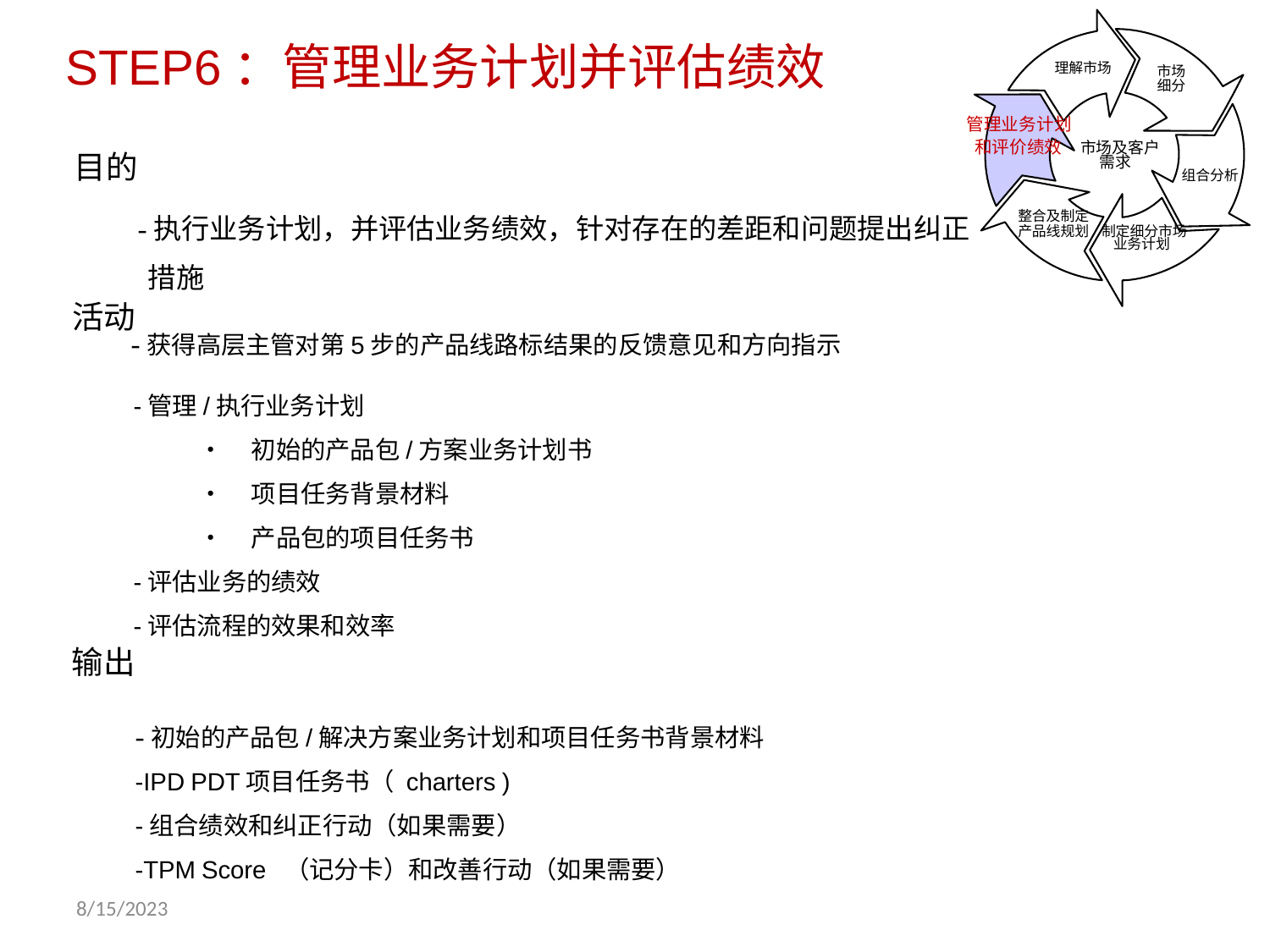

STEP6：管理业务计划并评估绩效
	理解市场

管理业务计划
市场
细分

和评价绩效     市场及客户
	需求
目的
组合分析

-执行业务计划，并评估业务绩效，针对存在的差距和问题提出纠正
	措施
整合及制定
产品线规划    制定细分市场
	业务计划
活动
-获得高层主管对第5步的产品线路标结果的反馈意见和方向指示
	-管理/执行业务计划
			•    初始的产品包/方案业务计划书
			•    项目任务背景材料
			•    产品包的项目任务书
	-评估业务的绩效
	-评估流程的效果和效率
输出

		-初始的产品包/解决方案业务计划和项目任务书背景材料
		-IPD PDT项目任务书（ charters )
		-组合绩效和纠正行动（如果需要）
		-TPM Score  （记分卡）和改善行动（如果需要）
8/15/2023